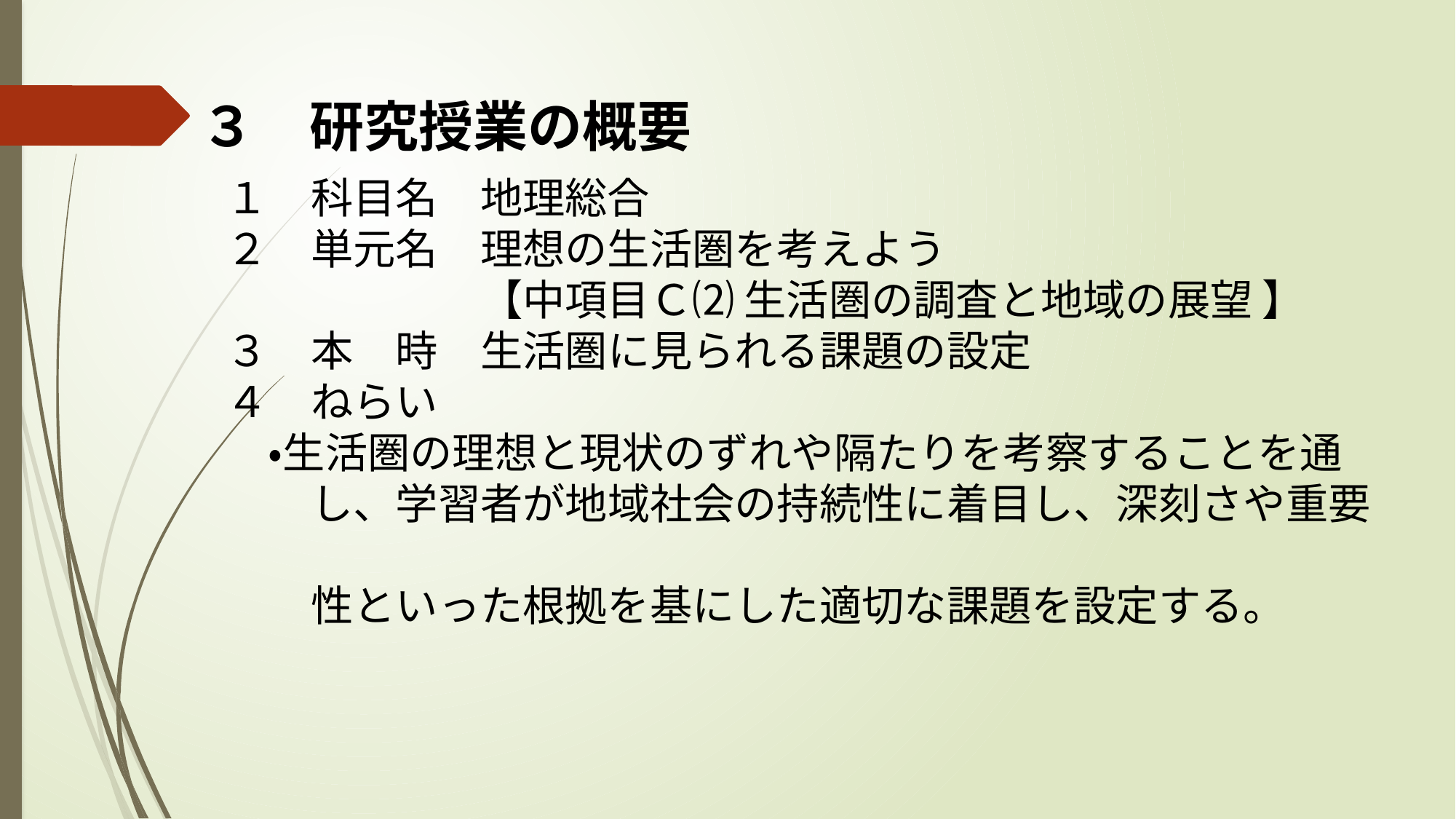

# ３　研究授業の概要
１　科目名　地理総合
２　単元名　理想の生活圏を考えよう
　　　　　　【中項目Ｃ⑵ 生活圏の調査と地域の展望 】
３　本　時　生活圏に見られる課題の設定
４　ねらい
　・生活圏の理想と現状のずれや隔たりを考察することを通
　　し、学習者が地域社会の持続性に着目し、深刻さや重要
　　性といった根拠を基にした適切な課題を設定する。